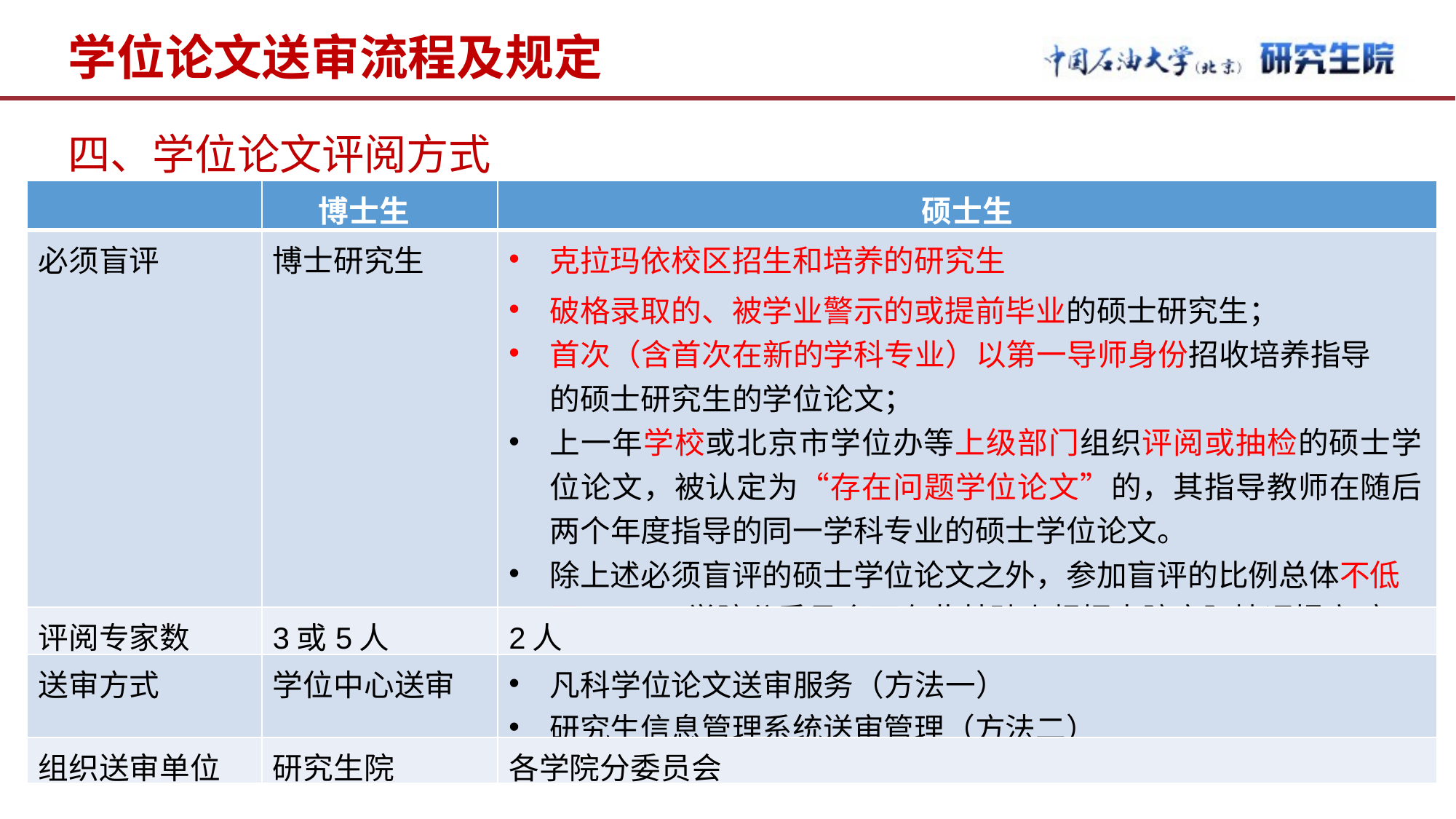

# 学位论文送审流程及规定
四、学位论文评阅方式
|  | 博士生 | 硕士生 |
| --- | --- | --- |
| 必须盲评 | 博士研究生 | 克拉玛依校区招生和培养的研究生 破格录取的、被学业警示的或提前毕业的硕士研究生； 首次（含首次在新的学科专业）以第一导师身份招收培养指导 的硕士研究生的学位论文； 上一年学校或北京市学位办等上级部门组织评阅或抽检的硕士学位论文，被认定为“存在问题学位论文”的，其指导教师在随后两个年度指导的同一学科专业的硕士学位论文。 除上述必须盲评的硕士学位论文之外，参加盲评的比例总体不低于10%，学院分委员会可在此基础上根据本院实际情况提高 盲评比例。 |
| 评阅专家数 | 3或5人 | 2人 |
| 送审方式 | 学位中心送审 | 凡科学位论文送审服务（方法一） 研究生信息管理系统送审管理（方法二） |
| 组织送审单位 | 研究生院 | 各学院分委员会 |